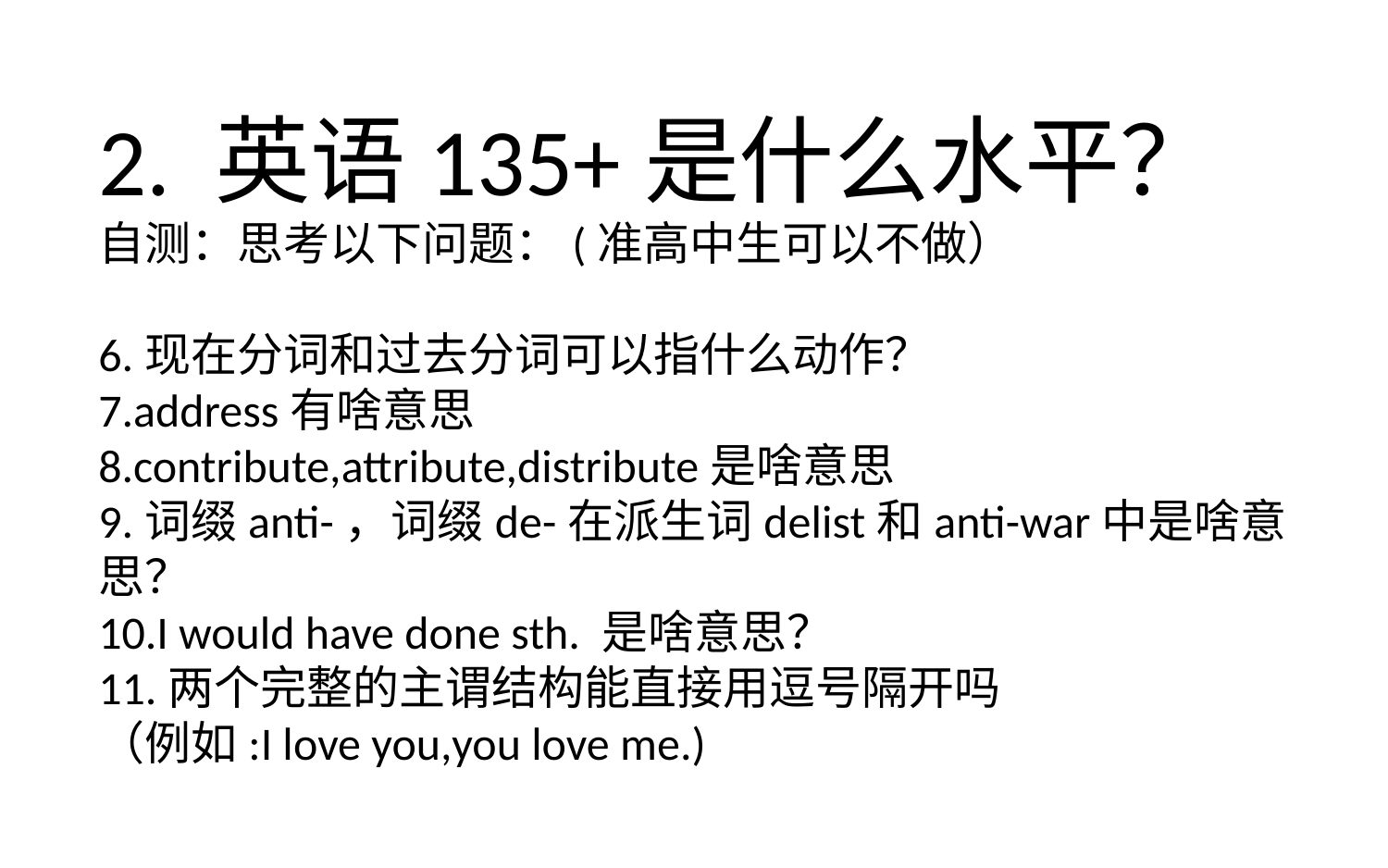

2. 英语135+是什么水平？
自测：思考以下问题：(准高中生可以不做）

6.现在分词和过去分词可以指什么动作？
7.address有啥意思
8.contribute,attribute,distribute是啥意思
9.词缀anti-，词缀de-在派生词delist和anti-war中是啥意思？
10.I would have done sth. 是啥意思？
11.两个完整的主谓结构能直接用逗号隔开吗
（例如:I love you,you love me.)